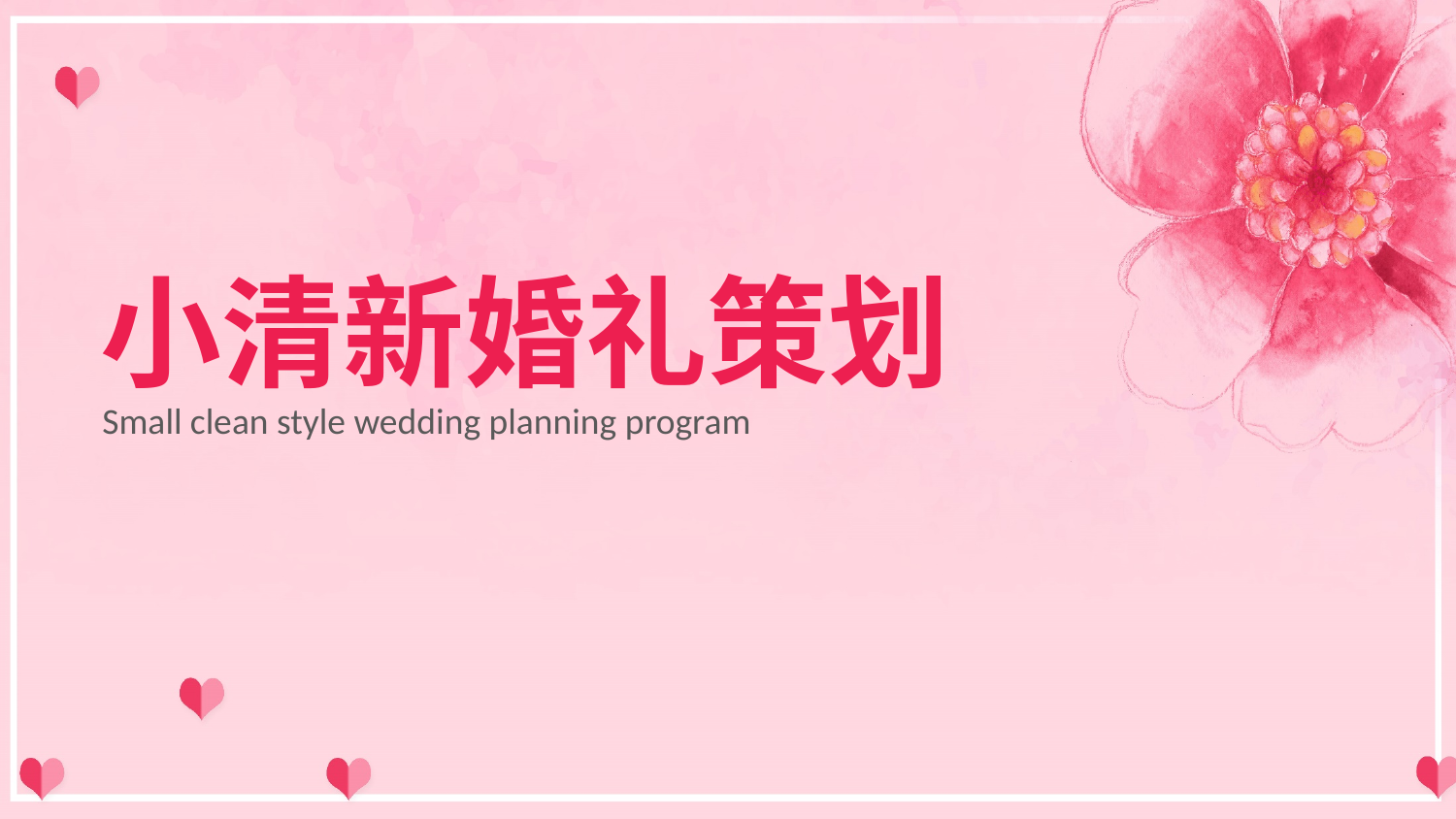

小清新婚礼策划
Small clean style wedding planning program